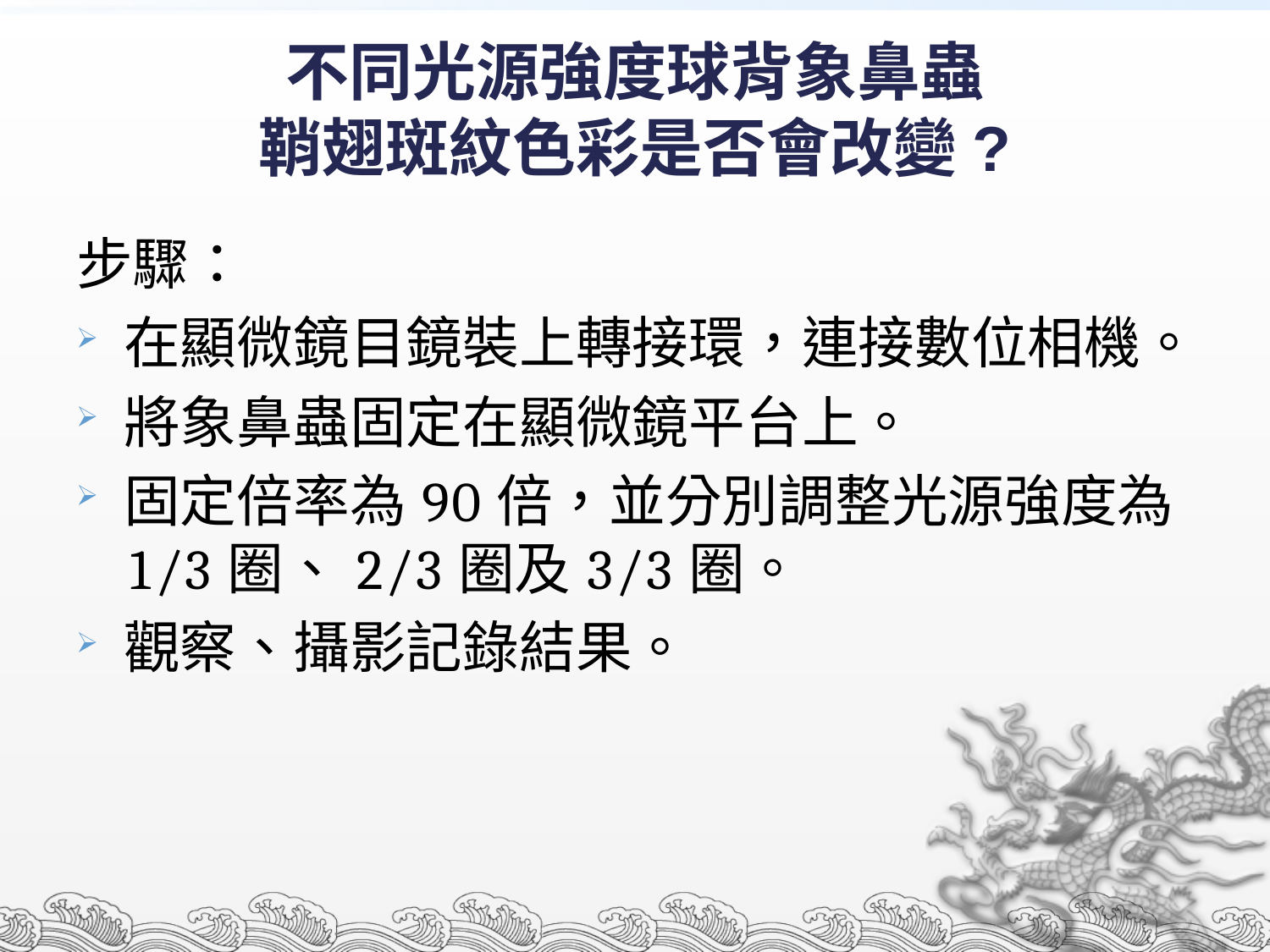

# 不同光源強度球背象鼻蟲 鞘翅斑紋色彩是否會改變?
步驟：
在顯微鏡目鏡裝上轉接環，連接數位相機。
將象鼻蟲固定在顯微鏡平台上。
固定倍率為90倍，並分別調整光源強度為1/3圈、2/3圈及3/3圈。
觀察、攝影記錄結果。